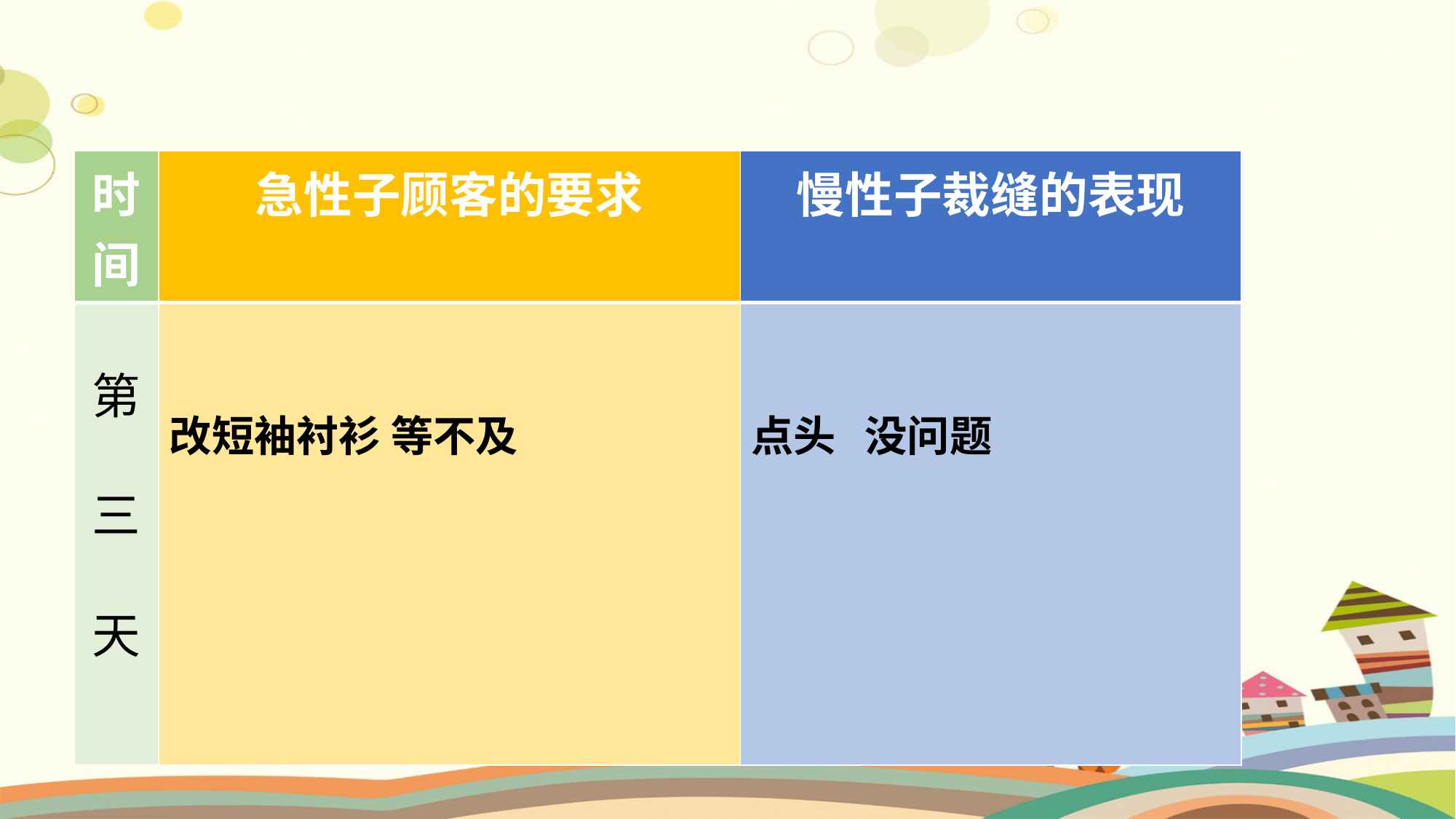

| 时间 | 急性子顾客的要求 | 慢性子裁缝的表现 |
| --- | --- | --- |
| 第三天 | 改短袖衬衫 等不及 | 点头 没问题 |